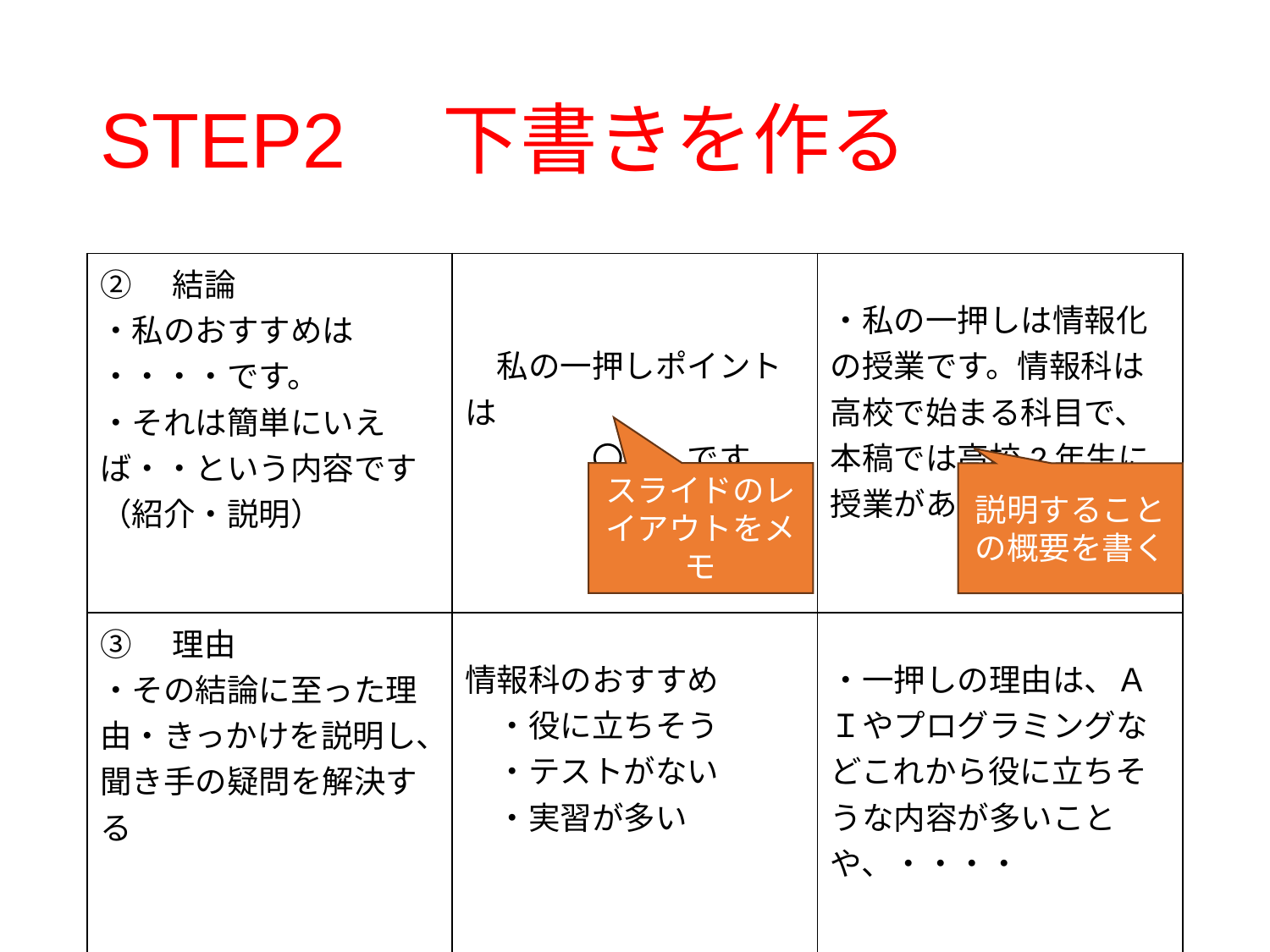

# STEP2　下書きを作る
| ②　結論 ・私のおすすめは ・・・・です。 ・それは簡単にいえば・・という内容です（紹介・説明） | 私の一押しポイントは 　　　　〇〇　です | ・私の一押しは情報化の授業です。情報科は高校で始まる科目で、本稿では高校2年生に授業があります |
| --- | --- | --- |
| ③　理由 ・その結論に至った理由・きっかけを説明し、聞き手の疑問を解決する | 情報科のおすすめ 　・役に立ちそう 　・テストがない 　・実習が多い | ・一押しの理由は、ＡＩやプログラミングなどこれから役に立ちそうな内容が多いことや、・・・・ |
スライドのレイアウトをメモ
説明することの概要を書く